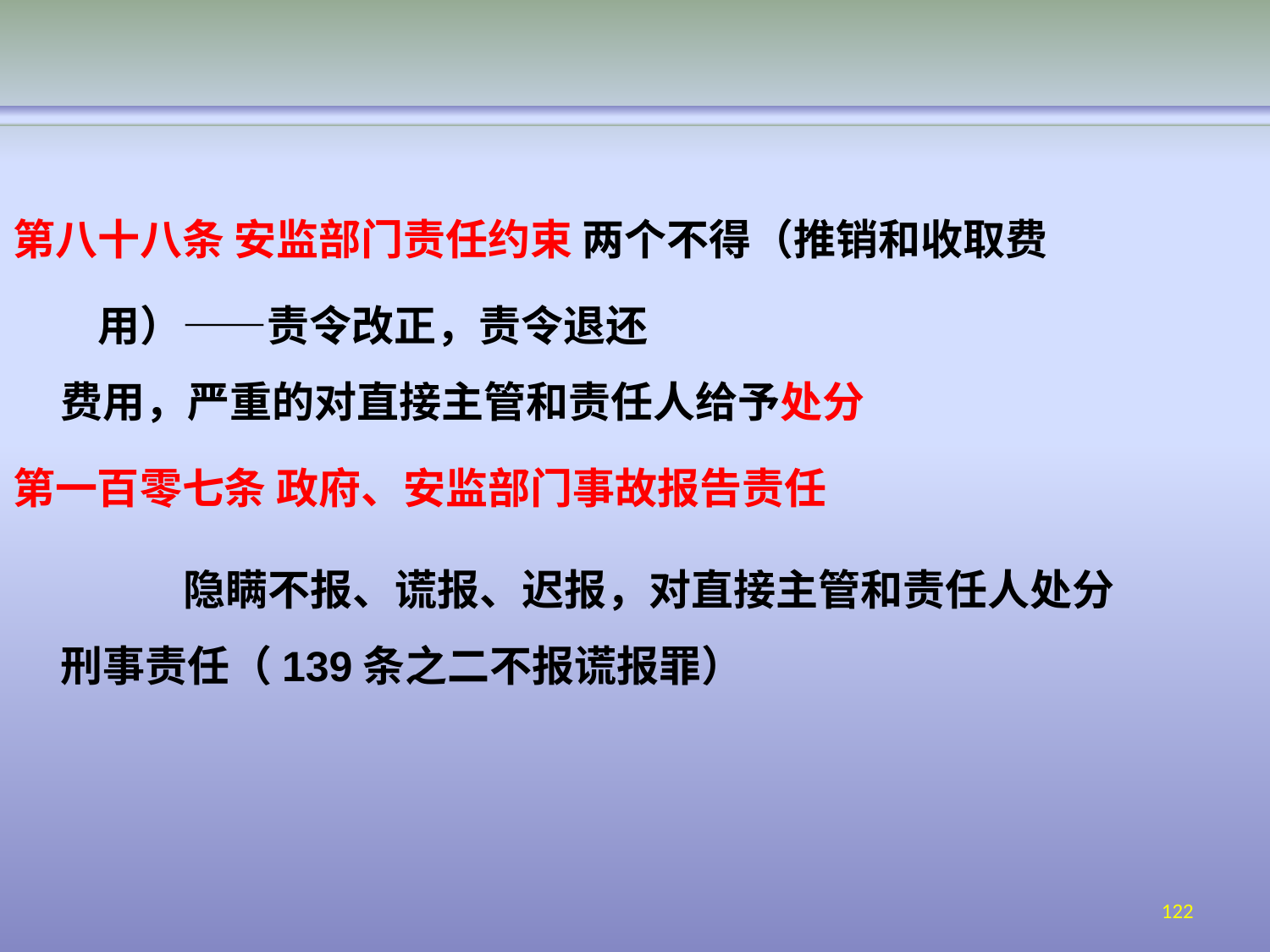

第八十八条 安监部门责任约束 两个不得（推销和收取费用）——责令改正，责令退还
费用，严重的对直接主管和责任人给予处分
第一百零七条 政府、安监部门事故报告责任
隐瞒不报、谎报、迟报，对直接主管和责任人处分 刑事责任（139条之二不报谎报罪）
122